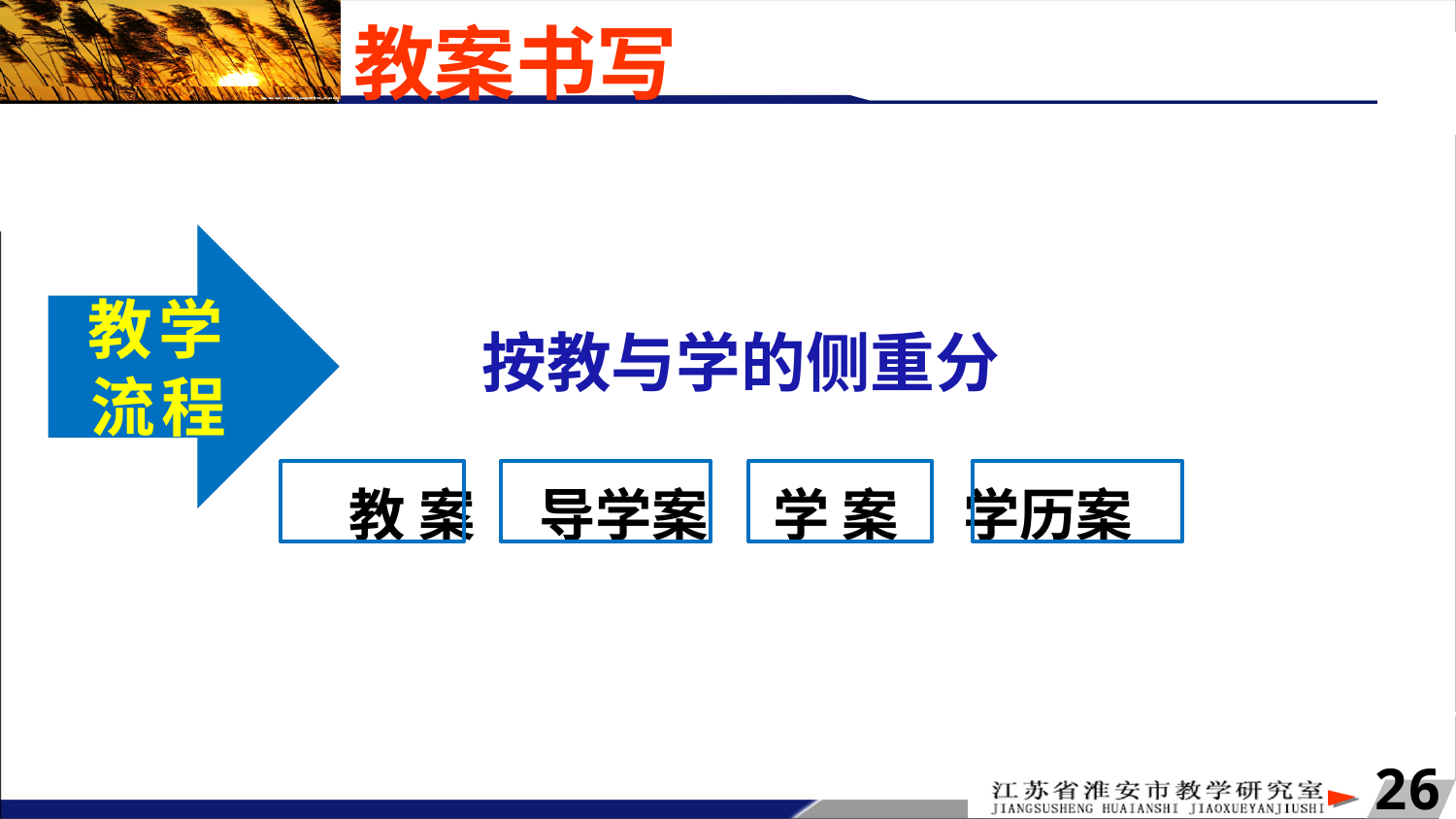

教案书写
教学流程
按教与学的侧重分
教 案     导学案     学 案     学历案